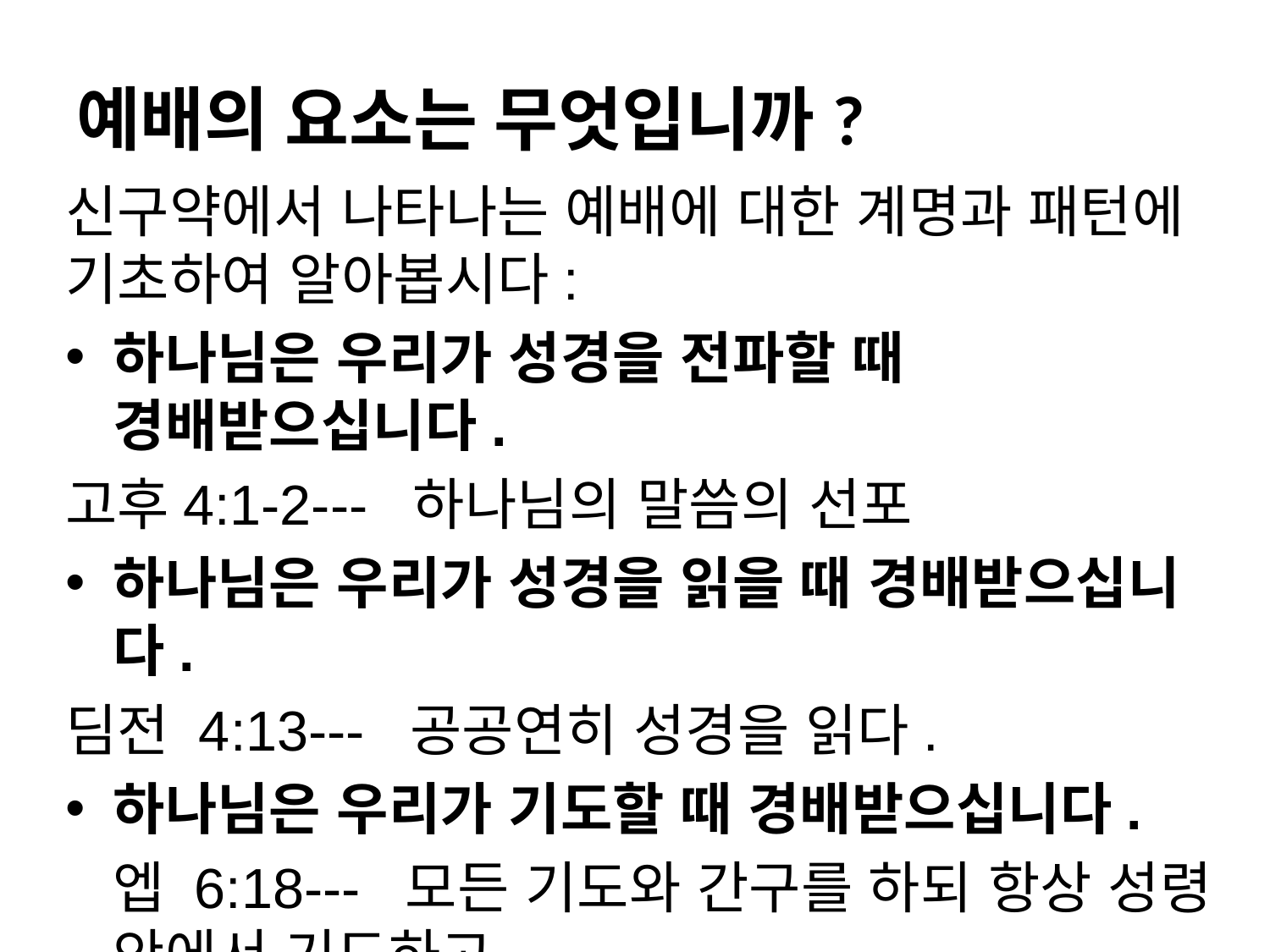

# 예배의 요소는 무엇입니까?
신구약에서 나타나는 예배에 대한 계명과 패턴에 기초하여 알아봅시다:
하나님은 우리가 성경을 전파할 때 경배받으십니다.
고후4:1-2---  하나님의 말씀의 선포
하나님은 우리가 성경을 읽을 때 경배받으십니다.
딤전 4:13---  공공연히 성경을 읽다.
하나님은 우리가 기도할 때 경배받으십니다.
엡 6:18---  모든 기도와 간구를 하되 항상 성령 안에서 기도하고